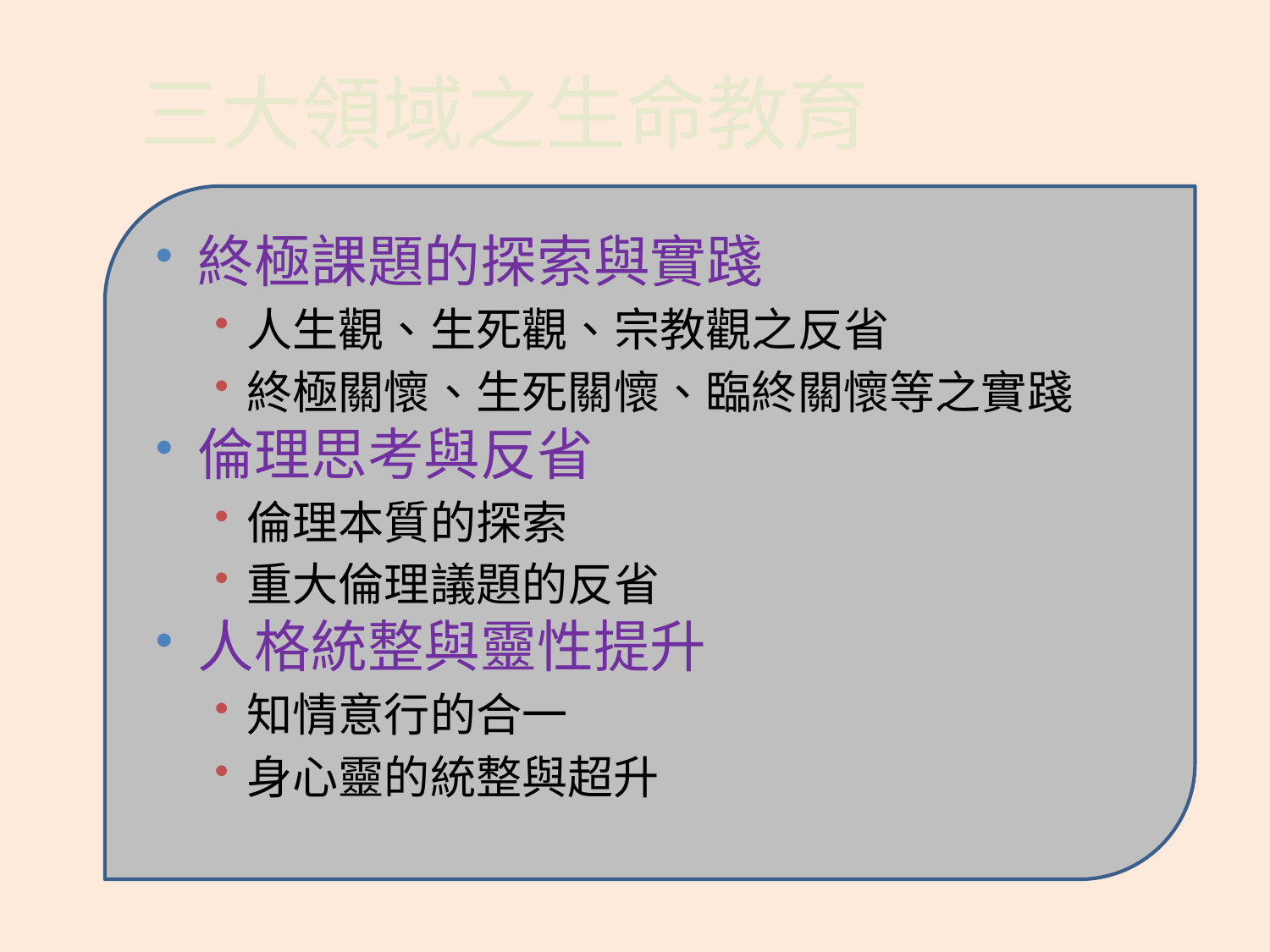

三大領域之生命教育

終極課題的探索與實踐
人生觀、生死觀、宗教觀之反省
終極關懷、生死關懷、臨終關懷等之實踐
倫理思考與反省
倫理本質的探索
重大倫理議題的反省
人格統整與靈性提升
知情意行的合一
身心靈的統整與超升